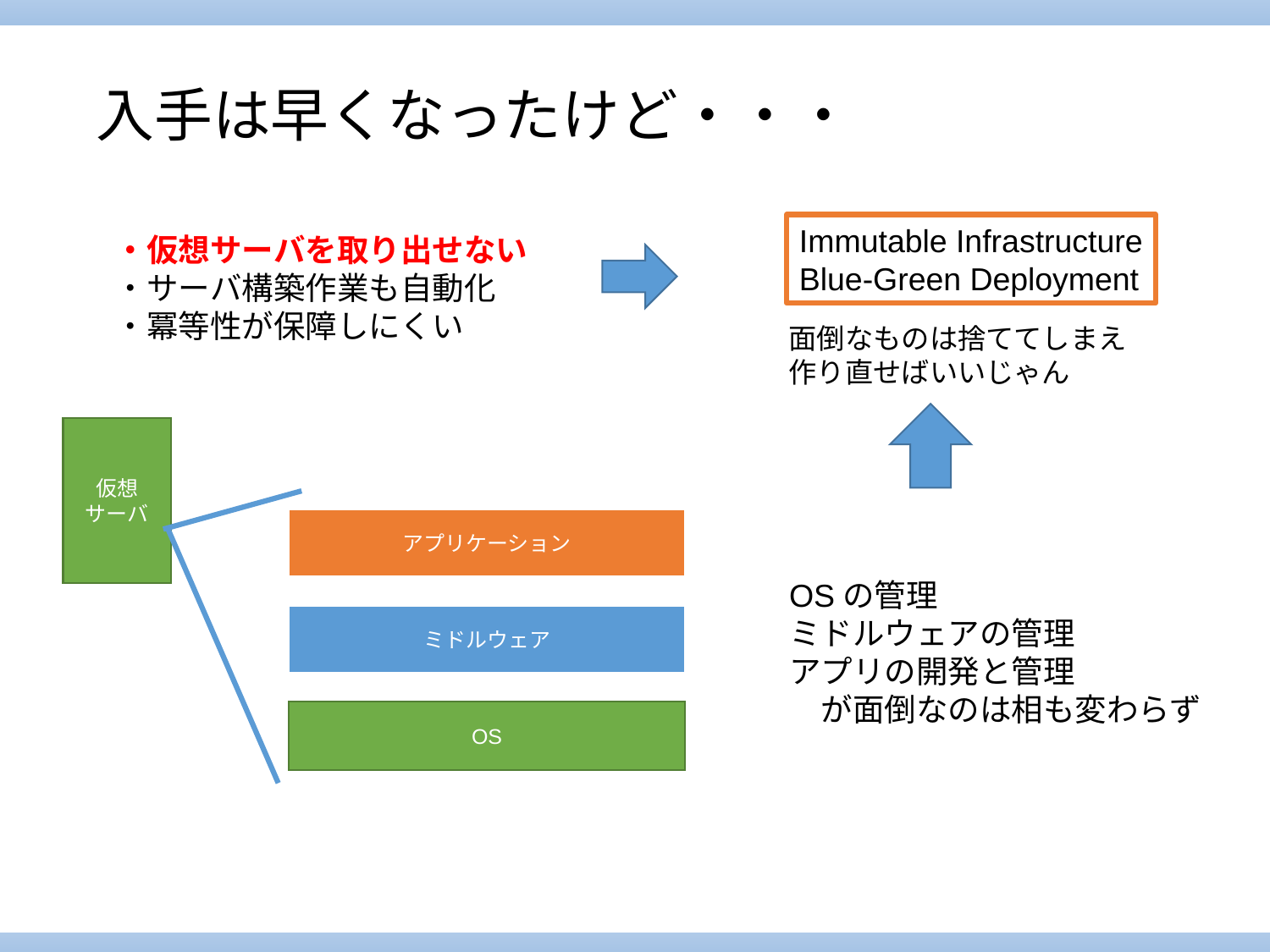

# 入手は早くなったけど・・・
Immutable Infrastructure
Blue-Green Deployment
・仮想サーバを取り出せない
・サーバ構築作業も自動化
・冪等性が保障しにくい

面倒なものは捨ててしまえ
作り直せばいいじゃん

仮想
サーバ
アプリケーション
OSの管理
ミドルウェアの管理
アプリの開発と管理
　が面倒なのは相も変わらず
ミドルウェア
OS